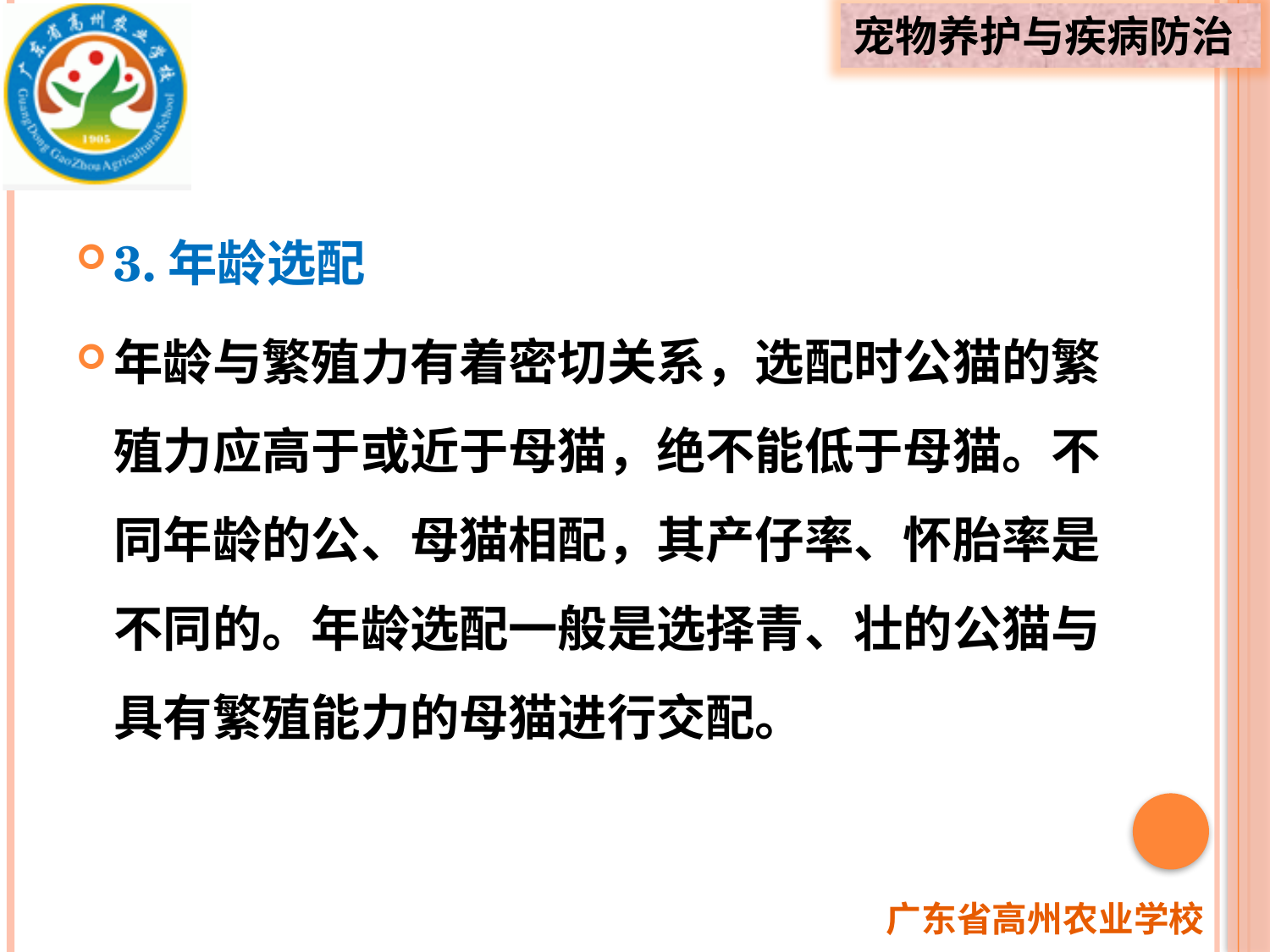

3.年龄选配
年龄与繁殖力有着密切关系，选配时公猫的繁殖力应高于或近于母猫，绝不能低于母猫。不同年龄的公、母猫相配，其产仔率、怀胎率是不同的。年龄选配一般是选择青、壮的公猫与具有繁殖能力的母猫进行交配。